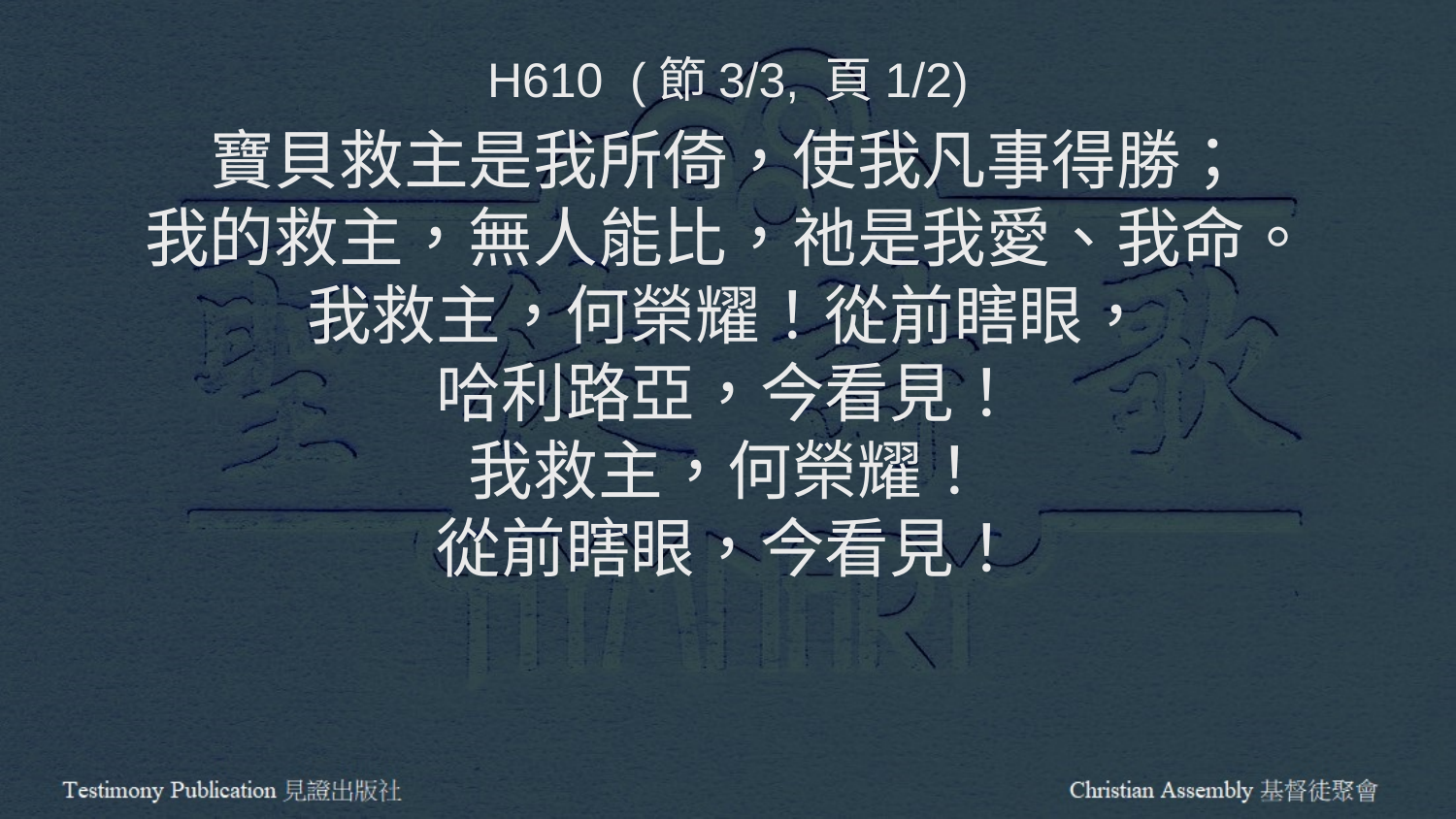

H610  (節3/3, 頁1/2)
寶貝救主是我所倚，使我凡事得勝；
我的救主，無人能比，祂是我愛、我命。
我救主，何榮耀！從前瞎眼，
哈利路亞，今看見！
我救主，何榮耀！
從前瞎眼，今看見！